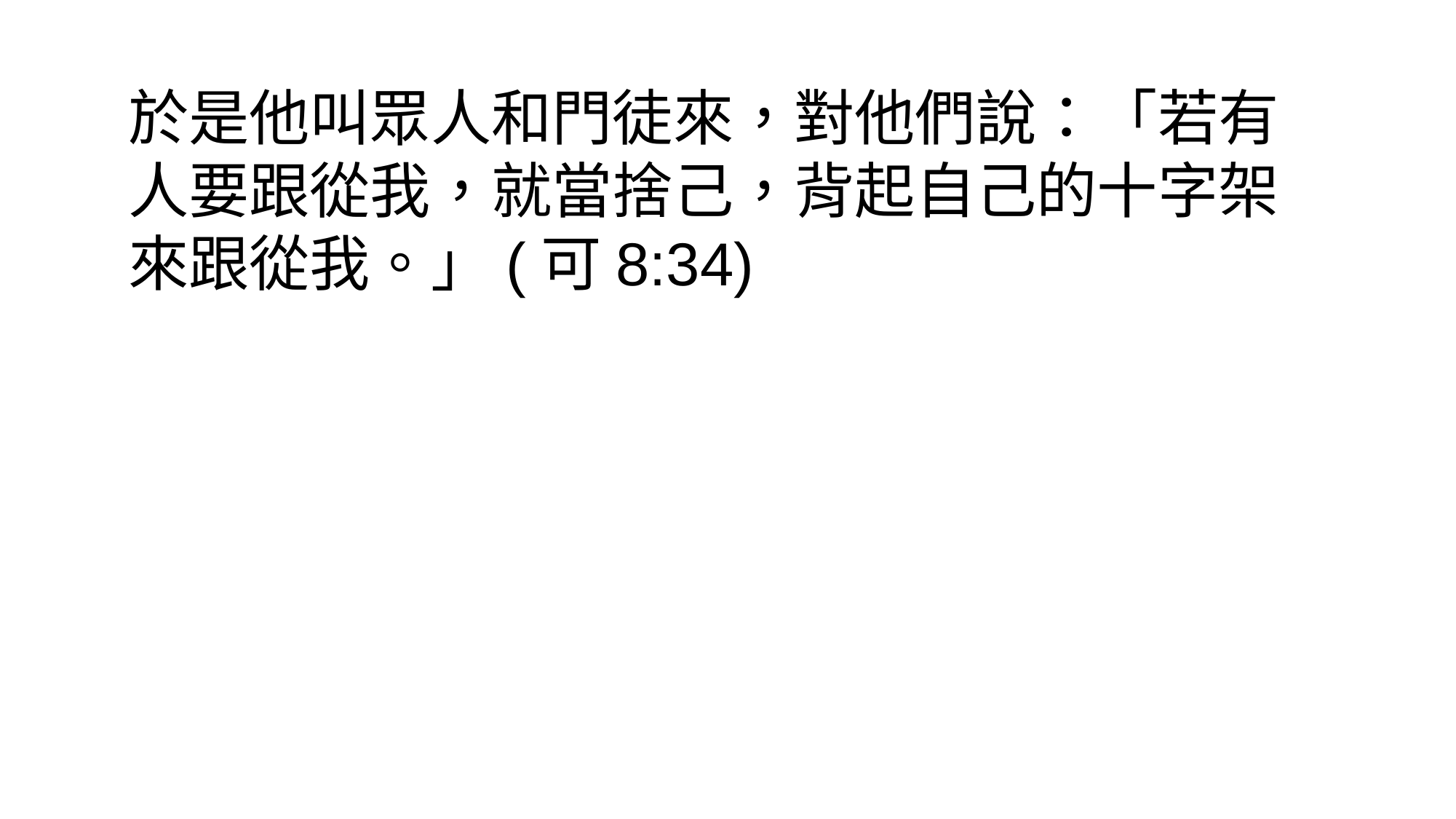

於是他叫眾人和門徒來，對他們說：「若有人要跟從我，就當捨己，背起自己的十字架來跟從我。」(可8:34)